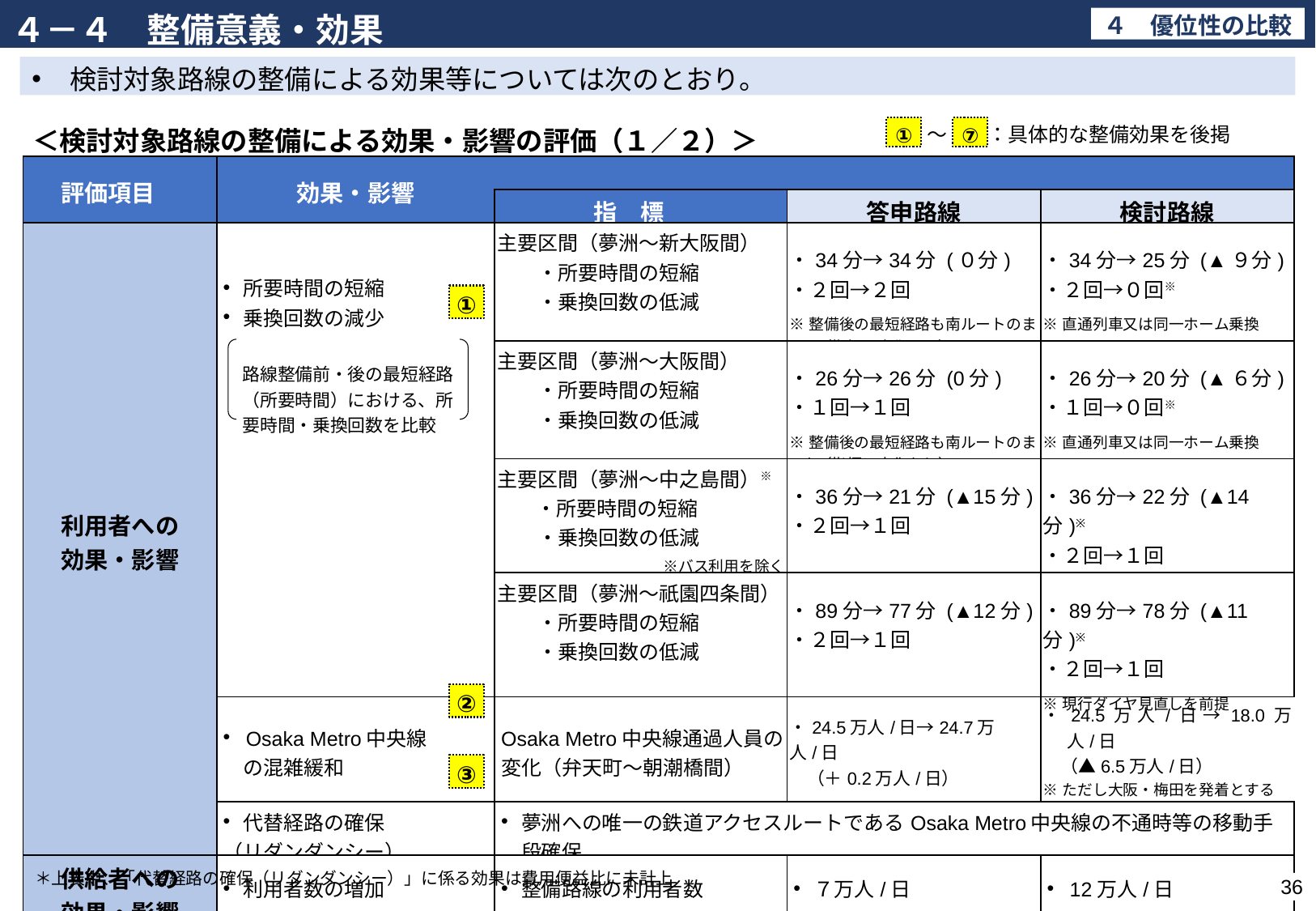

４－４　整備意義・効果
４　優位性の比較
検討対象路線の整備による効果等については次のとおり。
　　～　　：具体的な整備効果を後掲
①
⑦
＜検討対象路線の整備による効果・影響の評価（１／２）＞
| 評価項目 | 効果・影響 |  |  |  |
| --- | --- | --- | --- | --- |
|  |  | 指　標 | 答申路線 | 検討路線 |
| 利用者への 効果・影響 | 所要時間の短縮 乗換回数の減少 路線整備前・後の最短経路（所要時間）における、所要時間・乗換回数を比較 | 主要区間（夢洲～新大阪間） 　　・所要時間の短縮 　　・乗換回数の低減 | ・34分→34分 (０分) ・２回→２回 ※整備後の最短経路も南ルートのまま（指標に変化なし） | ・34分→25分 (▲９分) ・２回→０回※ ※直通列車又は同一ホーム乗換 |
|  |  | 主要区間（夢洲～大阪間） 　　・所要時間の短縮 　　・乗換回数の低減 | ・26分→26分 (0分) ・１回→１回 ※整備後の最短経路も南ルートのまま（指標に変化なし） | ・26分→20分 (▲６分) ・１回→０回※ ※直通列車又は同一ホーム乗換 |
|  |  | 主要区間（夢洲～中之島間）※ 　　 ・所要時間の短縮 　　・乗換回数の低減 　　※バス利用を除く | ・36分→21分 (▲15分) ・２回→１回 | ・36分→22分 (▲14分)※ ・２回→１回 ※現行ダイヤ見直しを前提 |
|  |  | 主要区間（夢洲～祇園四条間） 　　・所要時間の短縮 　　・乗換回数の低減 | ・89分→77分 (▲12分) ・２回→１回 | ・89分→78分 (▲11分)※ ・２回→１回 ※現行ダイヤ見直しを前提 |
|  | Osaka Metro中央線 　の混雑緩和 | Osaka Metro中央線通過人員の変化（弁天町～朝潮橋間） | ・24.5万人/日→24.7万人/日 　（＋0.2万人/日） | ・24.5万人/日→18.0万人/日 　（▲6.5万人/日） ※ただし大阪・梅田を発着とする 　ＪＲ線等の利用者が増加 |
|  | 代替経路の確保 （リダンダンシー） | 夢洲への唯一の鉄道アクセスルートであるOsaka Metro中央線の不通時等の移動手段確保 |  |  |
| 供給者への 効果・影響 | 利用者数の増加 | 整備路線の利用者数 | ７万人/日 | 12万人/日 |
①

②
③
＊上表中、「代替経路の確保（リダンダンシー）」に係る効果は費用便益比に未計上
36